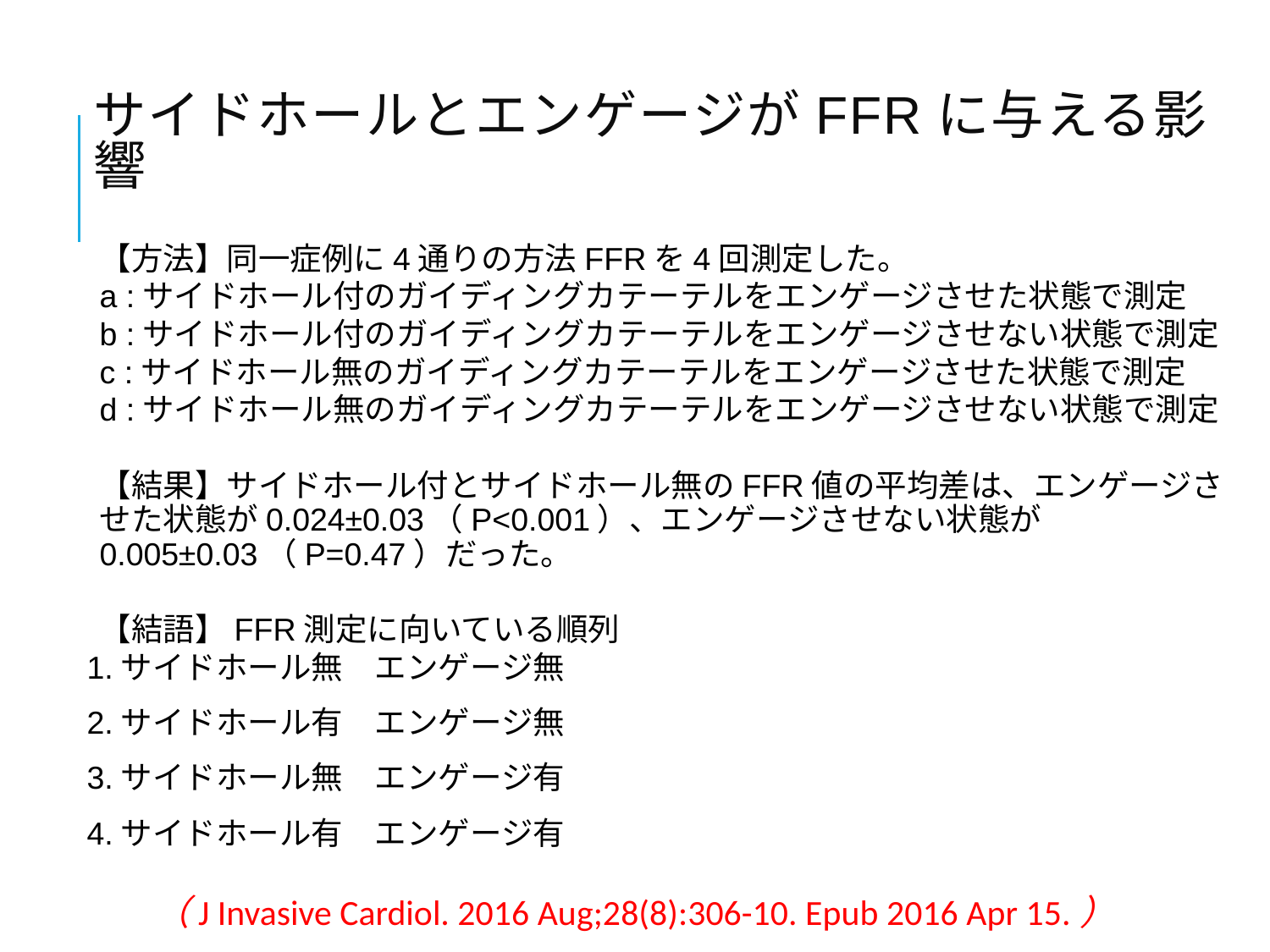

# サイドホールとエンゲージがFFRに与える影響
【方法】同一症例に4通りの方法FFRを4回測定した。
a :サイドホール付のガイディングカテーテルをエンゲージさせた状態で測定
b :サイドホール付のガイディングカテーテルをエンゲージさせない状態で測定
c :サイドホール無のガイディングカテーテルをエンゲージさせた状態で測定
d :サイドホール無のガイディングカテーテルをエンゲージさせない状態で測定

【結果】サイドホール付とサイドホール無のFFR値の平均差は、エンゲージさせた状態が0.024±0.03（P<0.001）、エンゲージさせない状態が0.005±0.03（P=0.47）だった。

【結語】FFR測定に向いている順列
1.サイドホール無　エンゲージ無
2.サイドホール有　エンゲージ無
3.サイドホール無　エンゲージ有
4.サイドホール有　エンゲージ有
（J Invasive Cardiol. 2016 Aug;28(8):306-10. Epub 2016 Apr 15.）